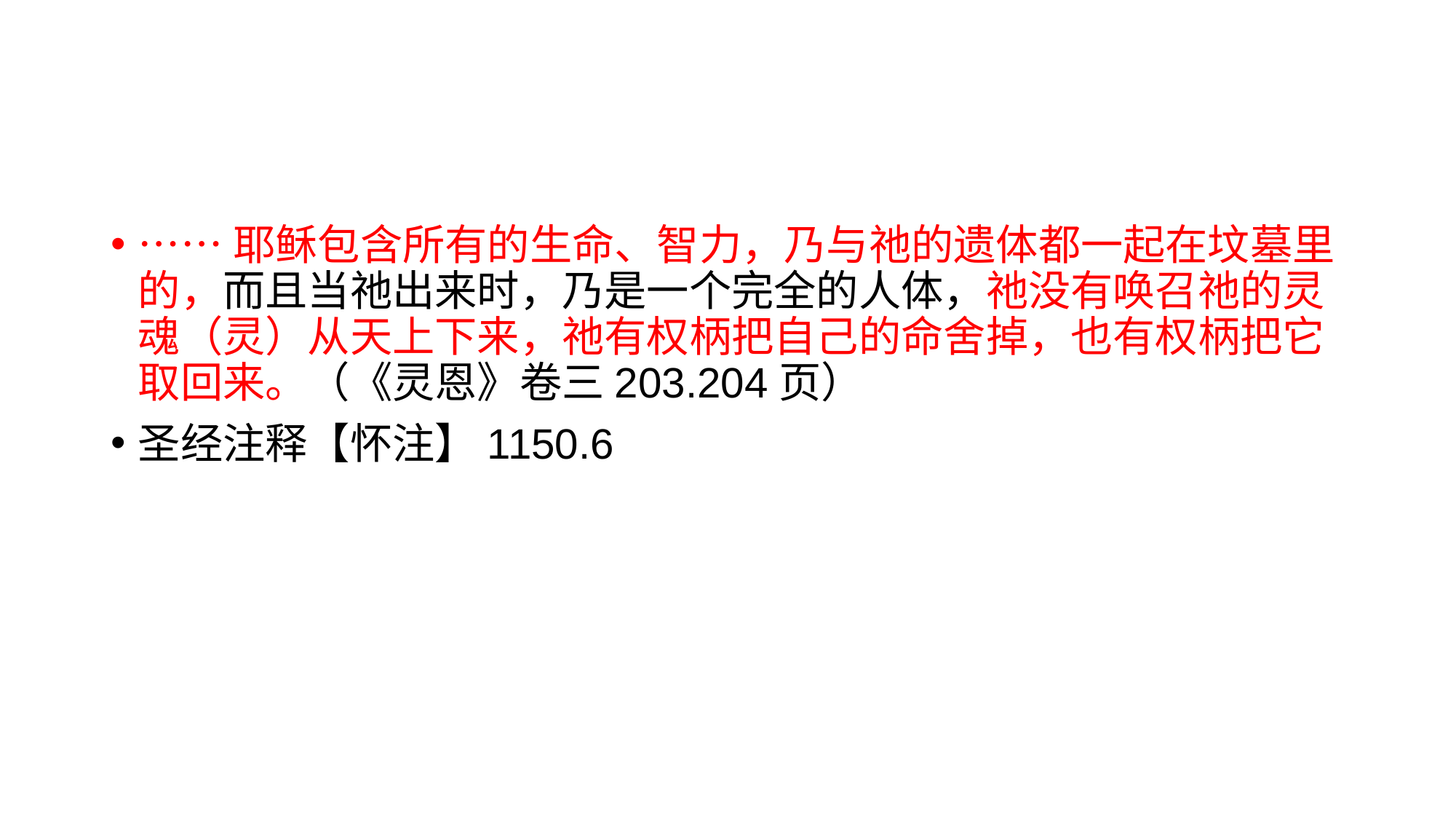

#
……耶稣包含所有的生命、智力，乃与祂的遗体都一起在坟墓里的，而且当祂出来时，乃是一个完全的人体，祂没有唤召祂的灵魂（灵）从天上下来，祂有权柄把自己的命舍掉，也有权柄把它取回来。（《灵恩》卷三203.204页）
圣经注释【怀注】1150.6